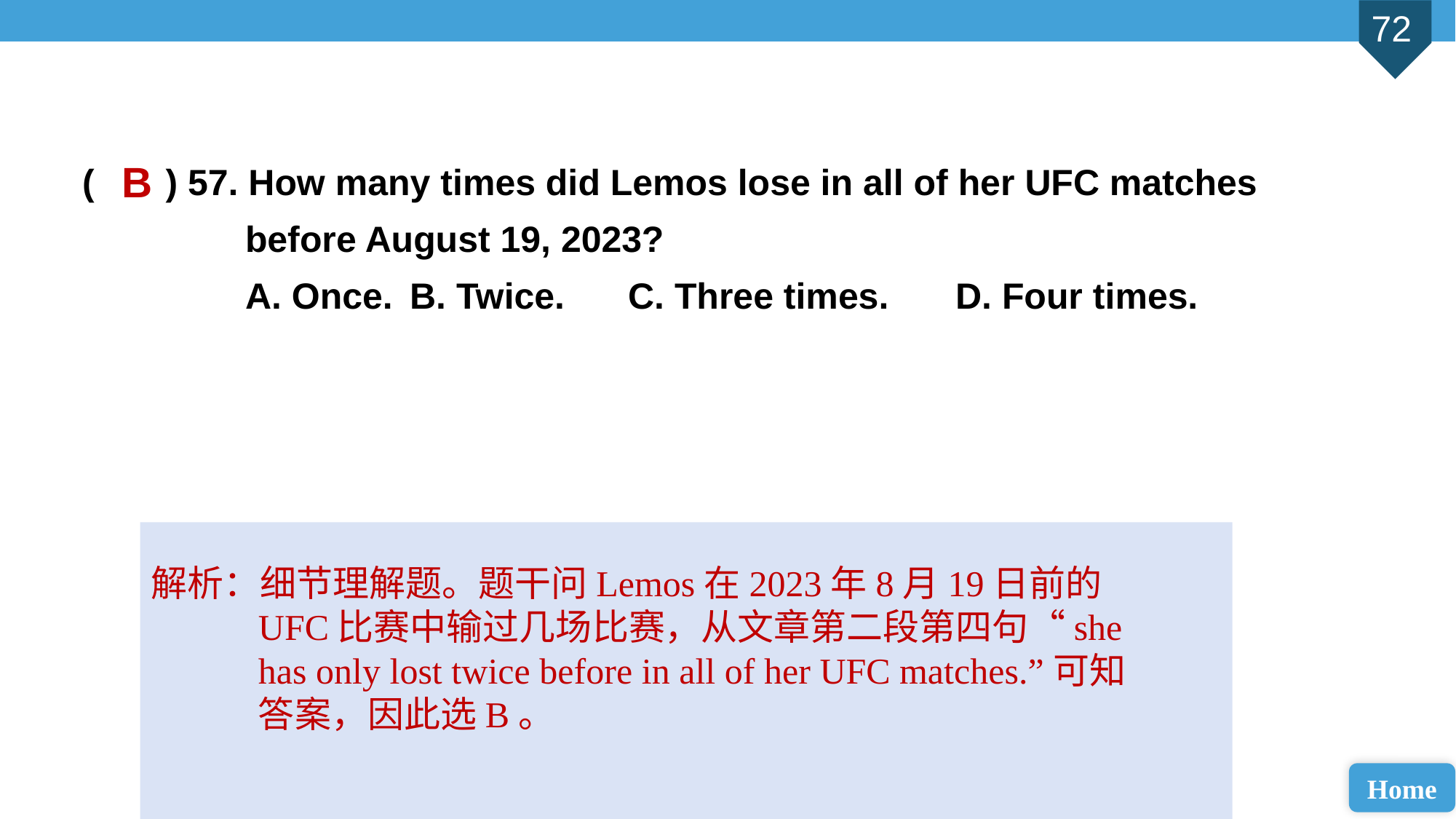

(       ) 57. How many times did Lemos lose in all of her UFC matches
                before August 19, 2023?
                A. Once. 	B. Twice. 	C. Three times. 	D. Four times.
B

解析：细节理解题。题干问Lemos在2023年8月19日前的UFC比赛中输过几场比赛，从文章第二段第四句“she has only lost twice before in all of her UFC matches.”可知答案，因此选B。